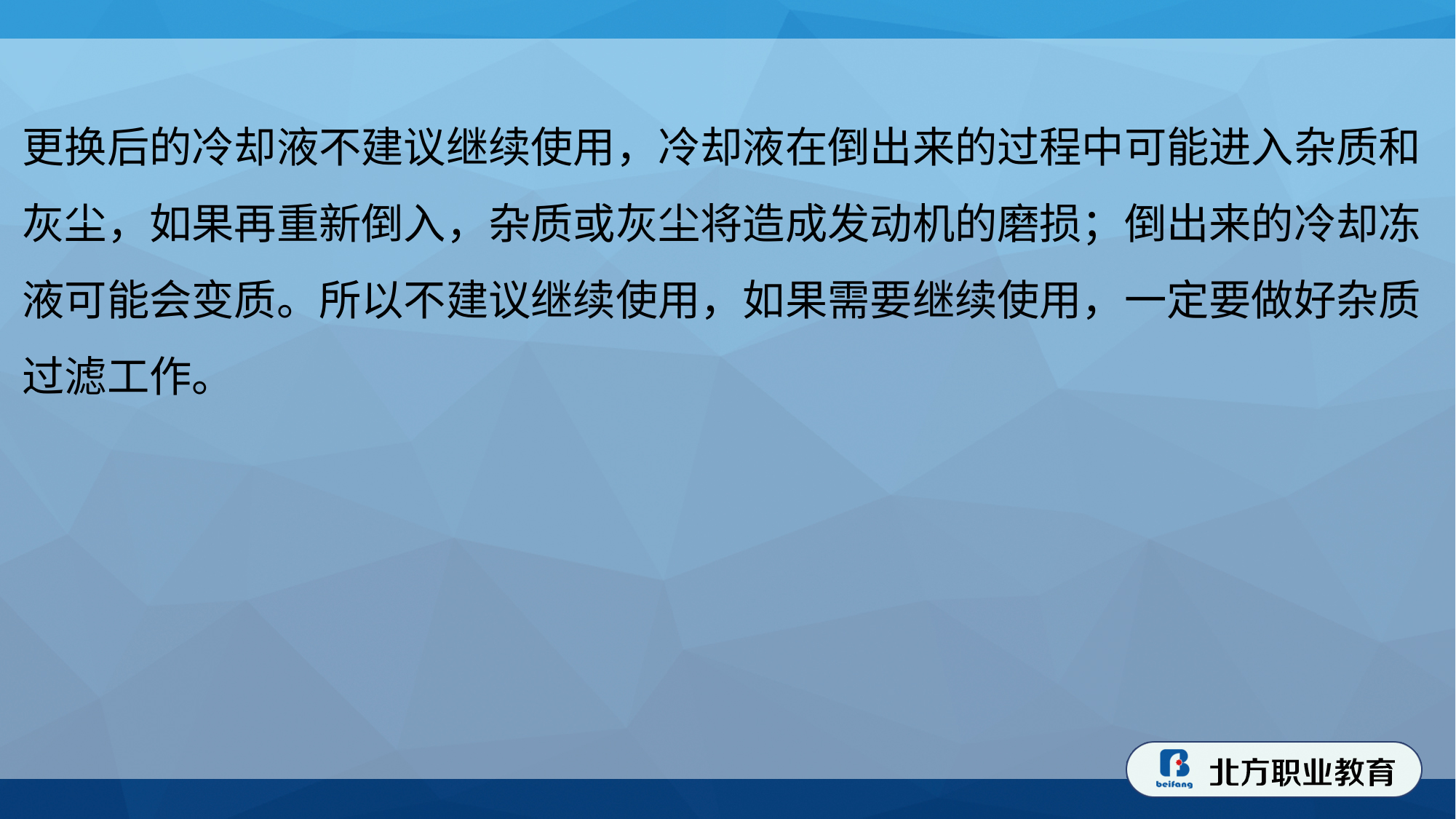

更换后的冷却液不建议继续使用，冷却液在倒出来的过程中可能进入杂质和灰尘，如果再重新倒入，杂质或灰尘将造成发动机的磨损；倒出来的冷却冻液可能会变质。所以不建议继续使用，如果需要继续使用，一定要做好杂质过滤工作。